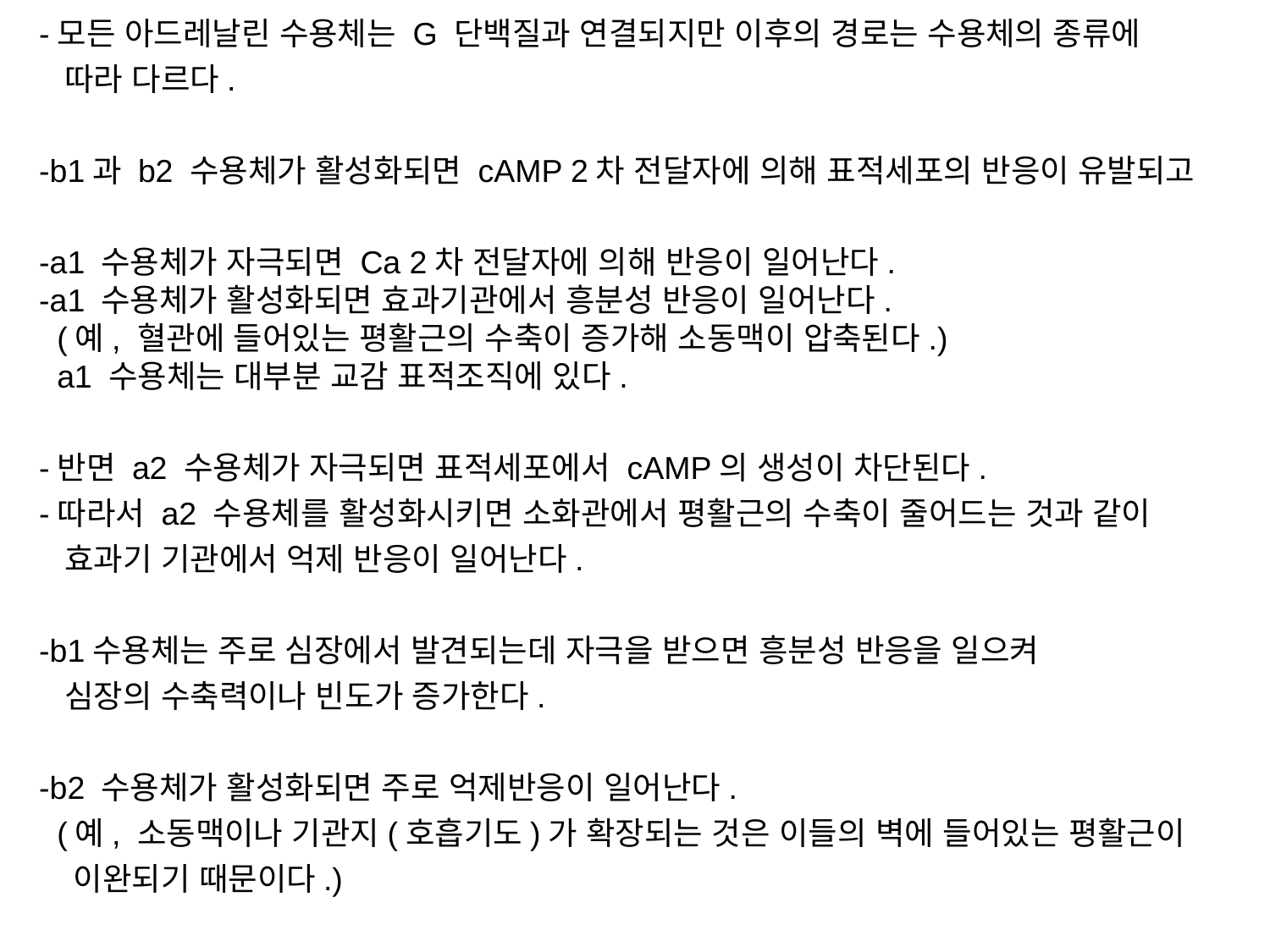

-모든 아드레날린 수용체는 G 단백질과 연결되지만 이후의 경로는 수용체의 종류에
     따라 다르다.

   -b1과 b2 수용체가 활성화되면 cAMP 2차 전달자에 의해 표적세포의 반응이 유발되고

   -a1 수용체가 자극되면 Ca 2차 전달자에 의해 반응이 일어난다.
   -a1 수용체가 활성화되면 효과기관에서 흥분성 반응이 일어난다.
     (예, 혈관에 들어있는 평활근의 수축이 증가해 소동맥이 압축된다.)
     a1 수용체는 대부분 교감 표적조직에 있다.

   -반면 a2 수용체가 자극되면 표적세포에서 cAMP의 생성이 차단된다.
   -따라서 a2 수용체를 활성화시키면 소화관에서 평활근의 수축이 줄어드는 것과 같이
     효과기 기관에서 억제 반응이 일어난다.

   -b1수용체는 주로 심장에서 발견되는데 자극을 받으면 흥분성 반응을 일으켜
     심장의 수축력이나 빈도가 증가한다.

   -b2 수용체가 활성화되면 주로 억제반응이 일어난다.
     (예, 소동맥이나 기관지(호흡기도)가 확장되는 것은 이들의 벽에 들어있는 평활근이
      이완되기 때문이다.)